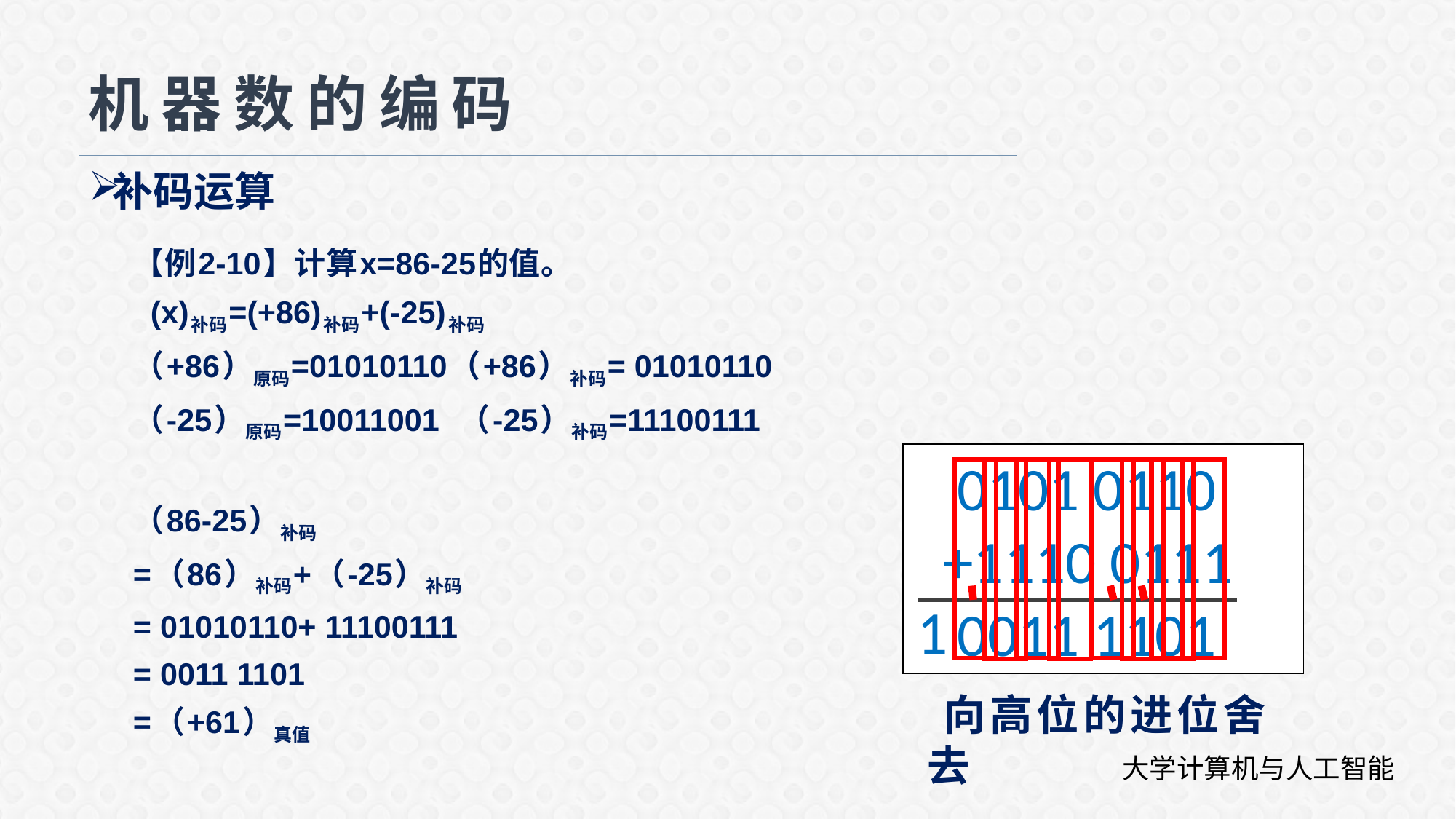

# 机器数的编码
补码运算

【例2-10】计算x=86-25的值。
  (x)补码=(+86)补码+(-25)补码
（+86）原码=01010110（+86）补码= 01010110
（-25）原码=10011001  （-25）补码=11100111

（86-25）补码
=（86）补码+（-25）补码
= 01010110+ 11100111
= 0011 1101
=（+61）真值

  0101 0110
 +1110 0111
  0011 1101

1
向高位的进位舍去
大学计算机与人工智能